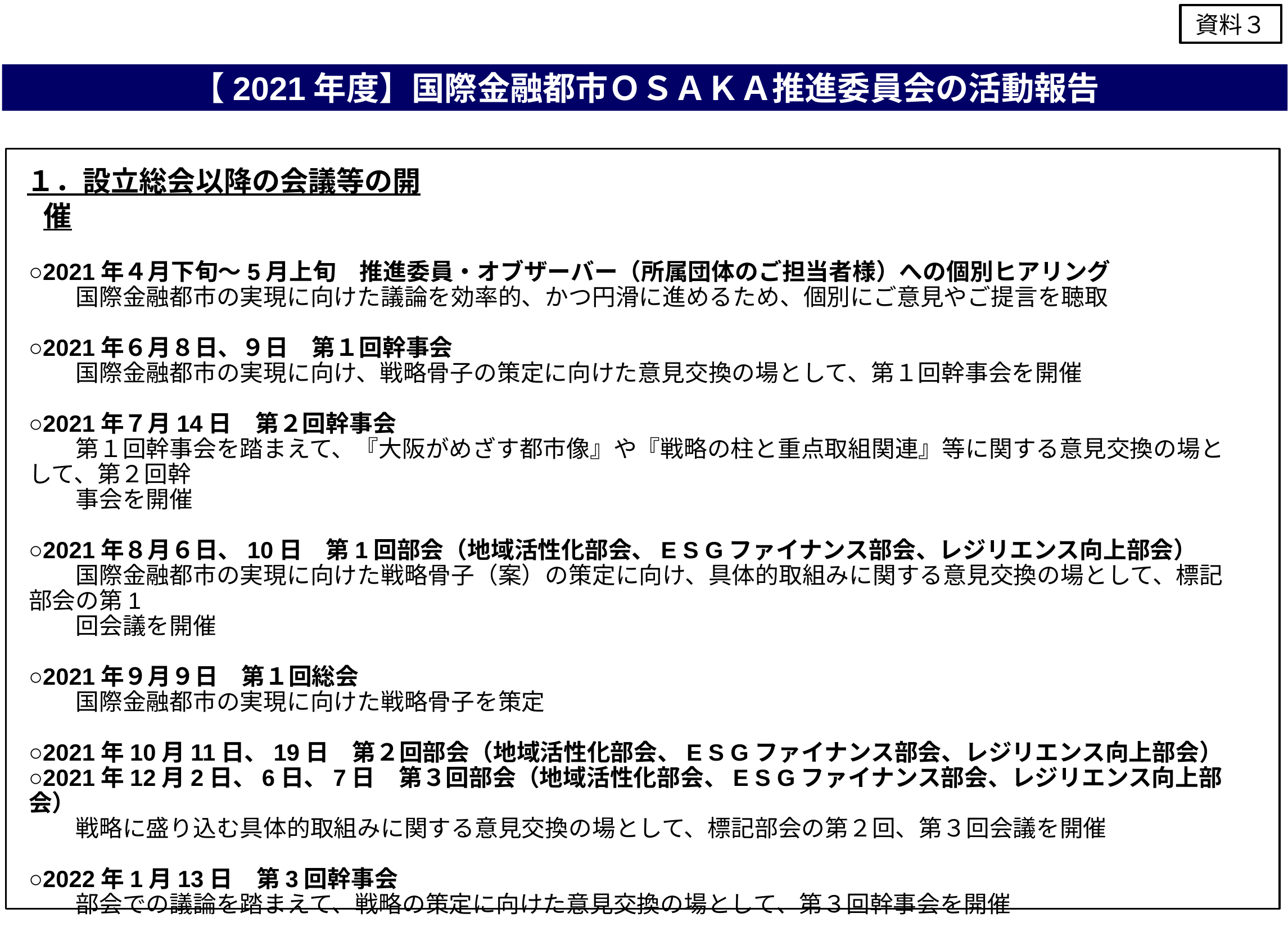

資料３
【2021年度】国際金融都市ＯＳＡＫＡ推進委員会の活動報告

１．設立総会以降の会議等の開催
○2021年４月下旬～5月上旬　推進委員・オブザーバー（所属団体のご担当者様）への個別ヒアリング
　　国際金融都市の実現に向けた議論を効率的、かつ円滑に進めるため、個別にご意見やご提言を聴取

○2021年６月８日、９日　第１回幹事会
　　国際金融都市の実現に向け、戦略骨子の策定に向けた意見交換の場として、第１回幹事会を開催

○2021年７月14日　第２回幹事会
　　第１回幹事会を踏まえて、『大阪がめざす都市像』や『戦略の柱と重点取組関連』等に関する意見交換の場として、第２回幹
　　事会を開催

○2021年８月６日、10日　第1回部会（地域活性化部会、E S Gファイナンス部会、レジリエンス向上部会）
　　国際金融都市の実現に向けた戦略骨子（案）の策定に向け、具体的取組みに関する意見交換の場として、標記部会の第1
　　回会議を開催

○2021年９月９日　第１回総会
　　国際金融都市の実現に向けた戦略骨子を策定

○2021年10月11日、19日　第２回部会（地域活性化部会、E S Gファイナンス部会、レジリエンス向上部会）
○2021年12月2日、6日、7日　第３回部会（地域活性化部会、E S Gファイナンス部会、レジリエンス向上部会）
　　戦略に盛り込む具体的取組みに関する意見交換の場として、標記部会の第２回、第３回会議を開催

○2022年1月13日　第3回幹事会
　　部会での議論を踏まえて、戦略の策定に向けた意見交換の場として、第３回幹事会を開催